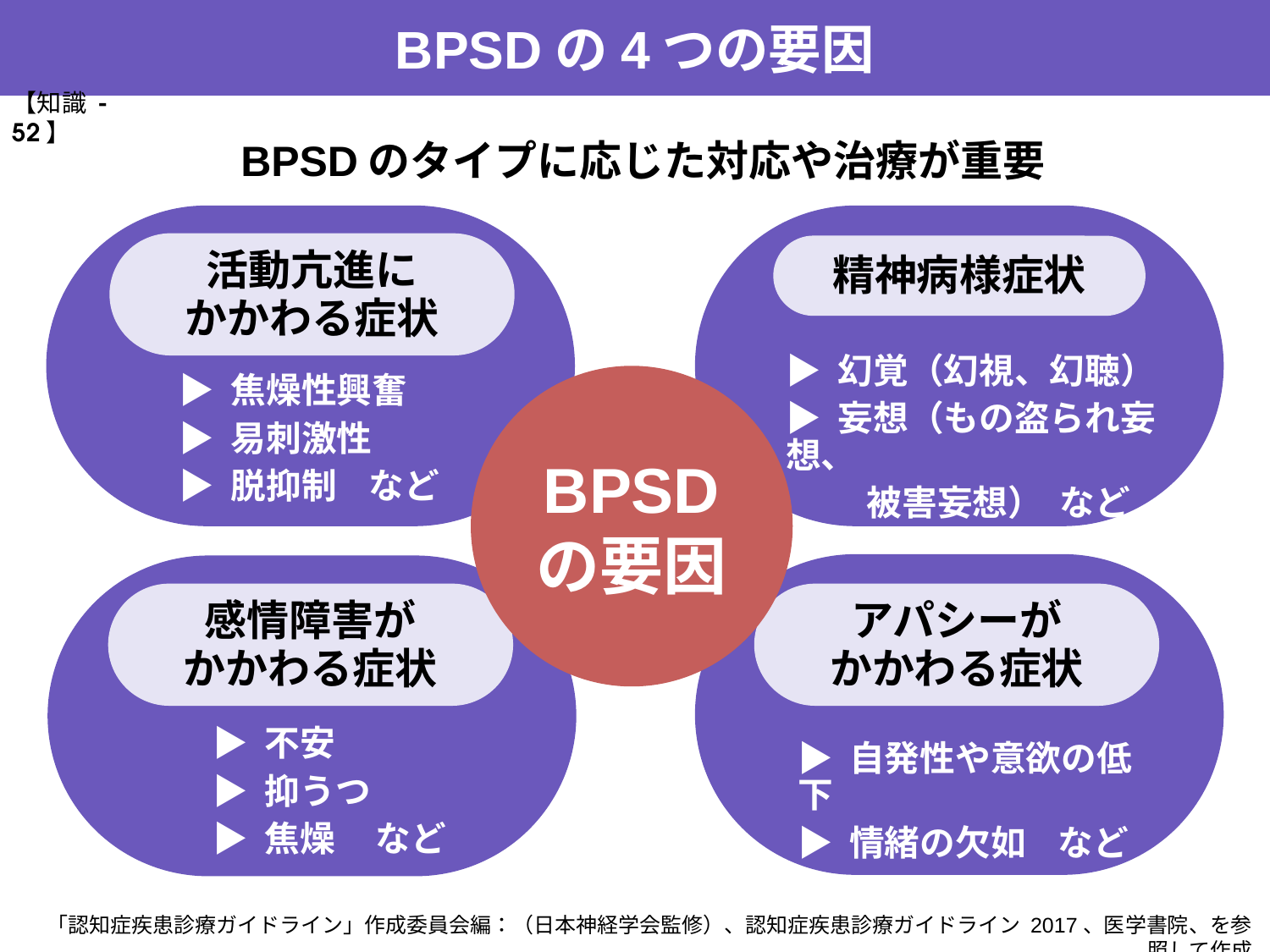

BPSDの4つの要因
【知識 -52】
BPSDのタイプに応じた対応や治療が重要
                      【24年度要求額　：１８０４百万円　】
活動亢進に
かかわる症状

精神病様症状
活動亢進に
かかわる症状
精神病様症状
▶ 幻覚（幻視、幻聴）
▶ 妄想（もの盗られ妄想、
         被害妄想）  など
BPSD
の要因
▶ 焦燥性興奮
▶ 易刺激性
▶ 脱抑制    など
アパシーが
かかわる症状
感情障害が
かかわる症状
感情障害が
かかわる症状
アパシーが
かかわる症状
▶ 不安
▶ 抑うつ
▶ 焦燥     など
▶ 自発性や意欲の低下
▶ 情緒の欠如    など
「認知症疾患診療ガイドライン」作成委員会編：（日本神経学会監修）、認知症疾患診療ガイドライン 2017、医学書院、を参照して作成